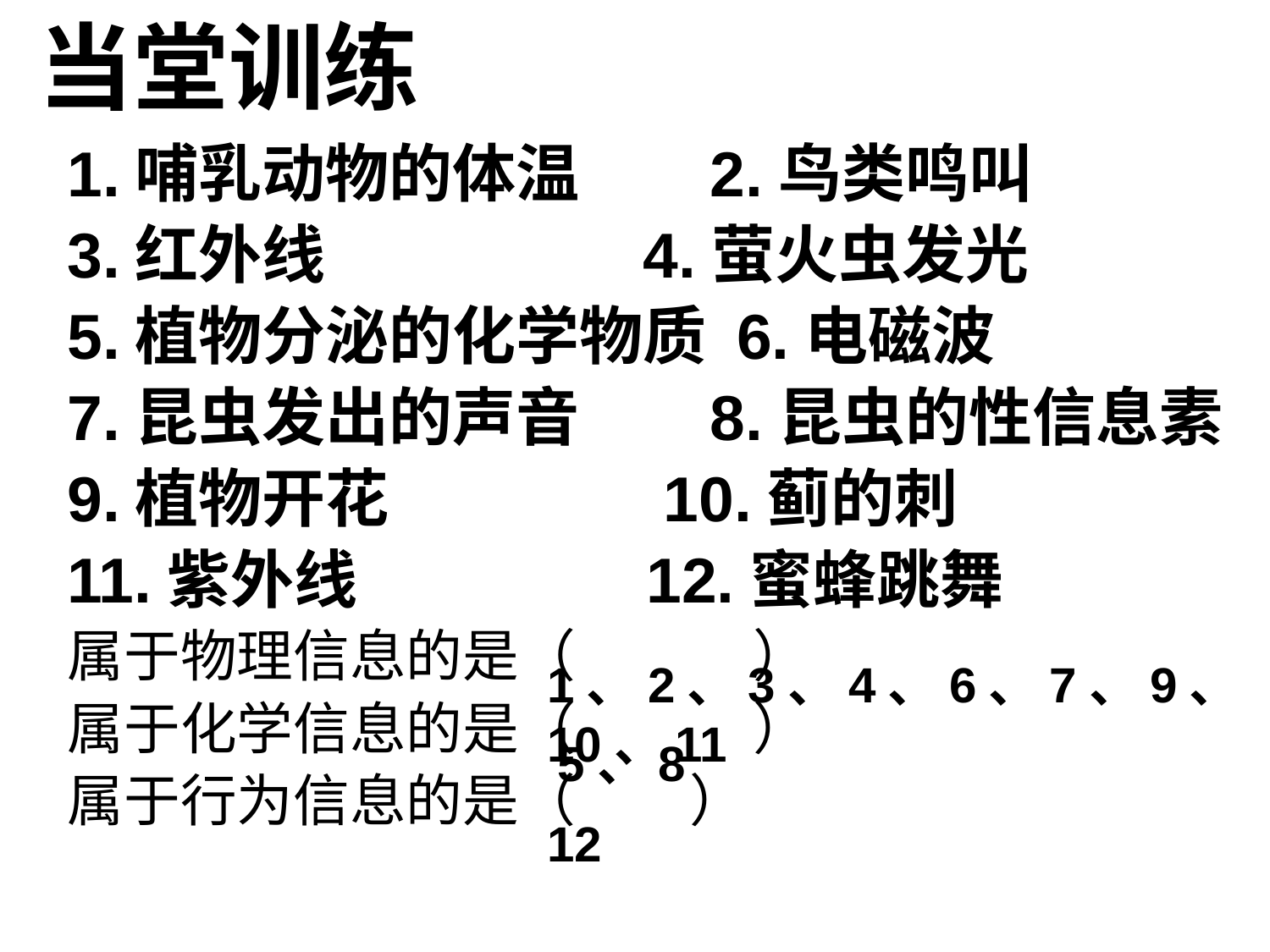

当堂训练
1.哺乳动物的体温        2.鸟类鸣叫
3.红外线                     4.萤火虫发光
5.植物分泌的化学物质 6.电磁波
7.昆虫发出的声音        8.昆虫的性信息素
9.植物开花                  10.蓟的刺
11.紫外线                   12.蜜蜂跳舞
属于物理信息的是（              ）
属于化学信息的是（              ）
属于行为信息的是（         ）

1、2、3、4、6、7、9、10、11
5、8
12